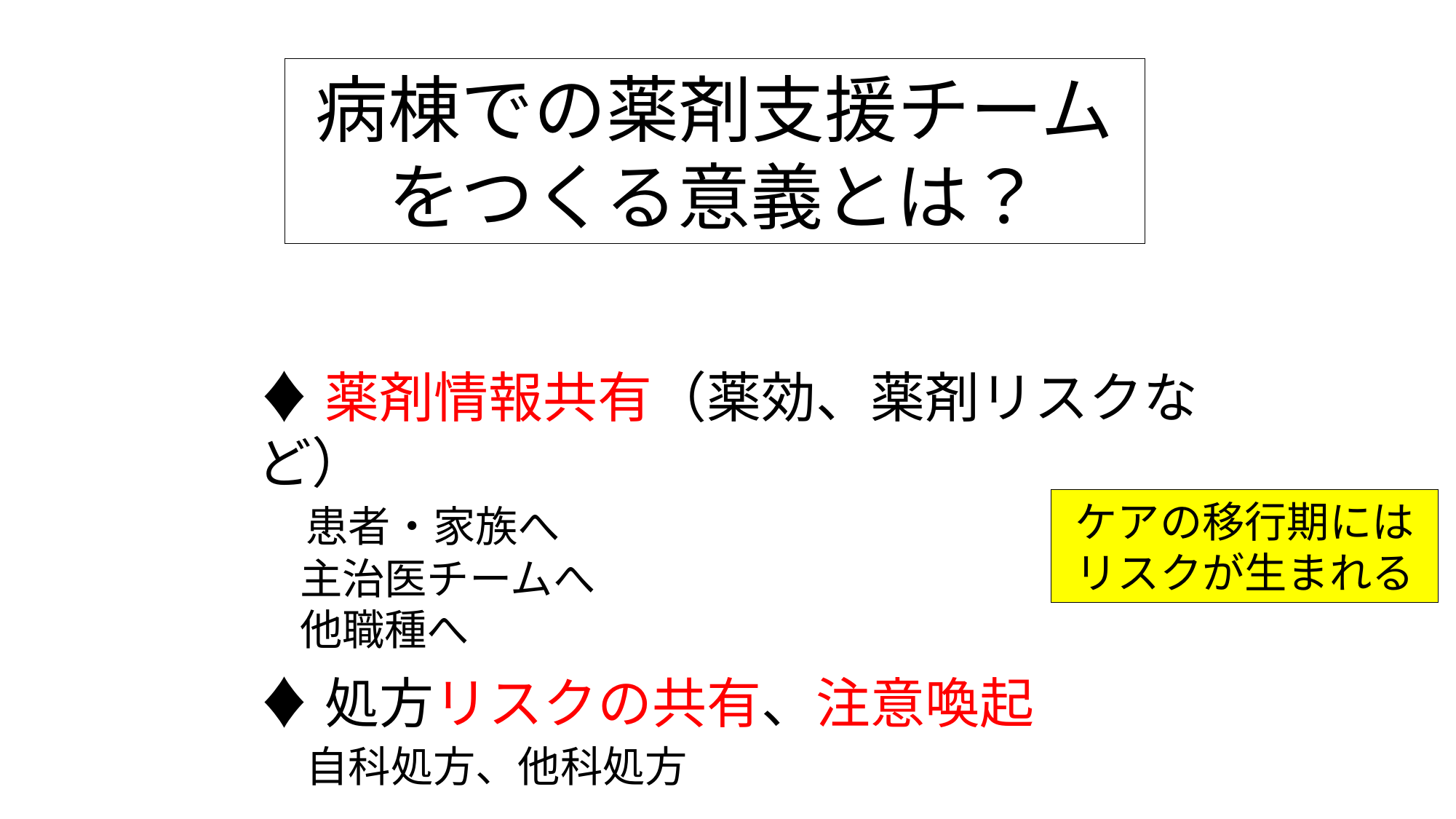

病棟での薬剤支援チームをつくる意義とは？
♦薬剤情報共有（薬効、薬剤リスクなど）
　患者・家族へ
　主治医チームへ
　他職種へ

♦処方リスクの共有、注意喚起
　自科処方、他科処方
ケアの移行期には
リスクが生まれる